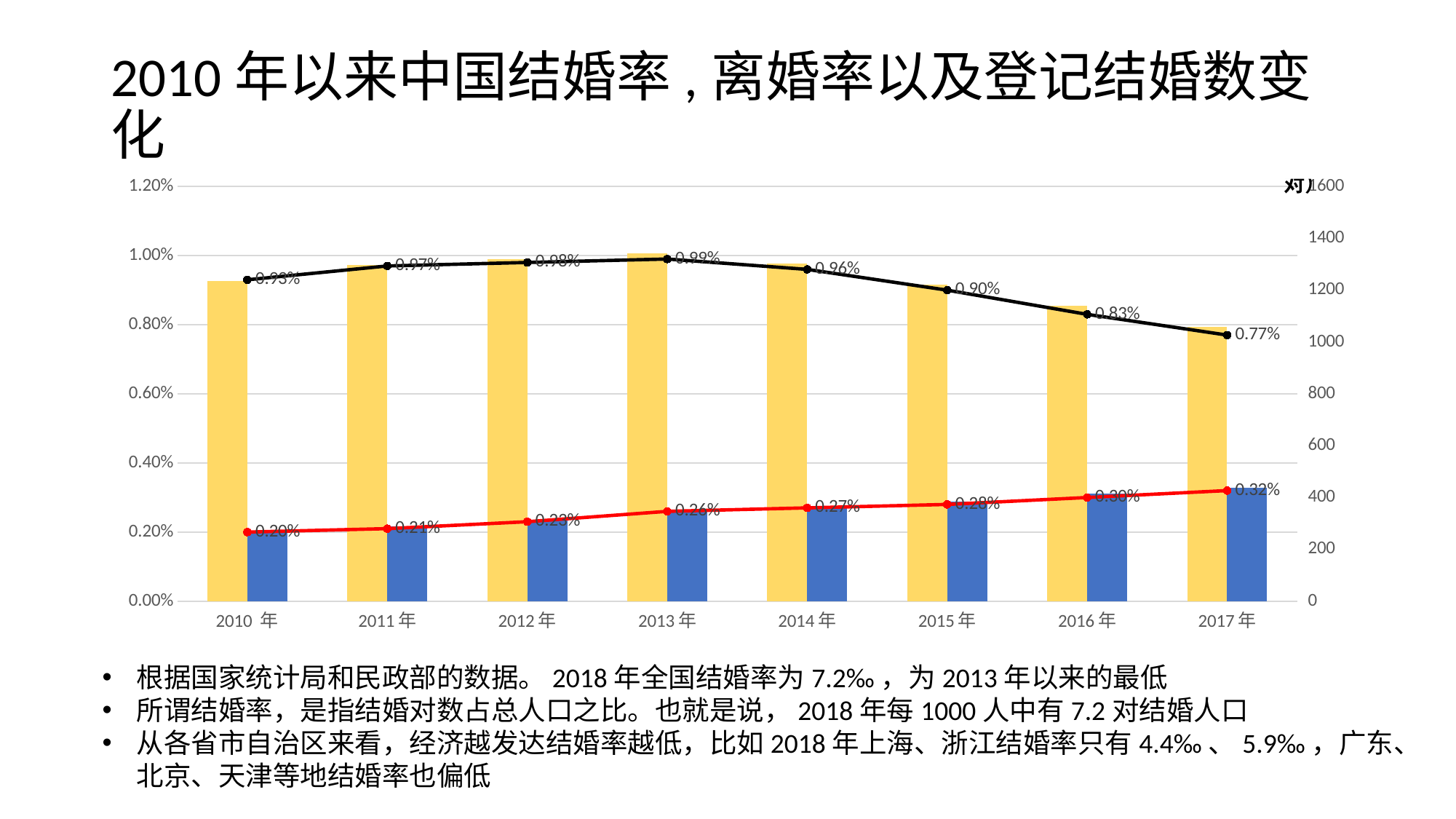

# 2010年以来中国结婚率,离婚率以及登记结婚数变化

（万对）

### Chart

| Category | 登记结婚数 (万对） | 登记离婚数 (万对） | 结婚率（‰） | 离婚率  (‰） |
|---|---|---|---|---|
| 2010 年 | 1236.1 | 267.8 | 0.0093 | 0.002 |
| 2011年 | 1297.5 | 287.4 | 0.0097 | 0.0021 |
| 2012年 | 1318.3 | 310.4 | 0.0098 | 0.0023 |
| 2013年 | 1341.4 | 350.0 | 0.0099 | 0.0026 |
| 2014年 | 1302.0 | 363.7 | 0.0096 | 0.0027 |
| 2015年 | 1220.6 | 384.1 | 0.009 | 0.0028 |
| 2016年 | 1138.6 | 415.8 | 0.0083 | 0.003 |
| 2017年 | 1059.0 | 437.4 | 0.0077 | 0.0032 |
根据国家统计局和民政部的数据。2018年全国结婚率为7.2‰，为2013年以来的最低
所谓结婚率，是指结婚对数占总人口之比。也就是说，2018年每1000人中有7.2对结婚人口
从各省市自治区来看，经济越发达结婚率越低，比如2018年上海、浙江结婚率只有4.4‰、5.9‰，广东、北京、天津等地结婚率也偏低